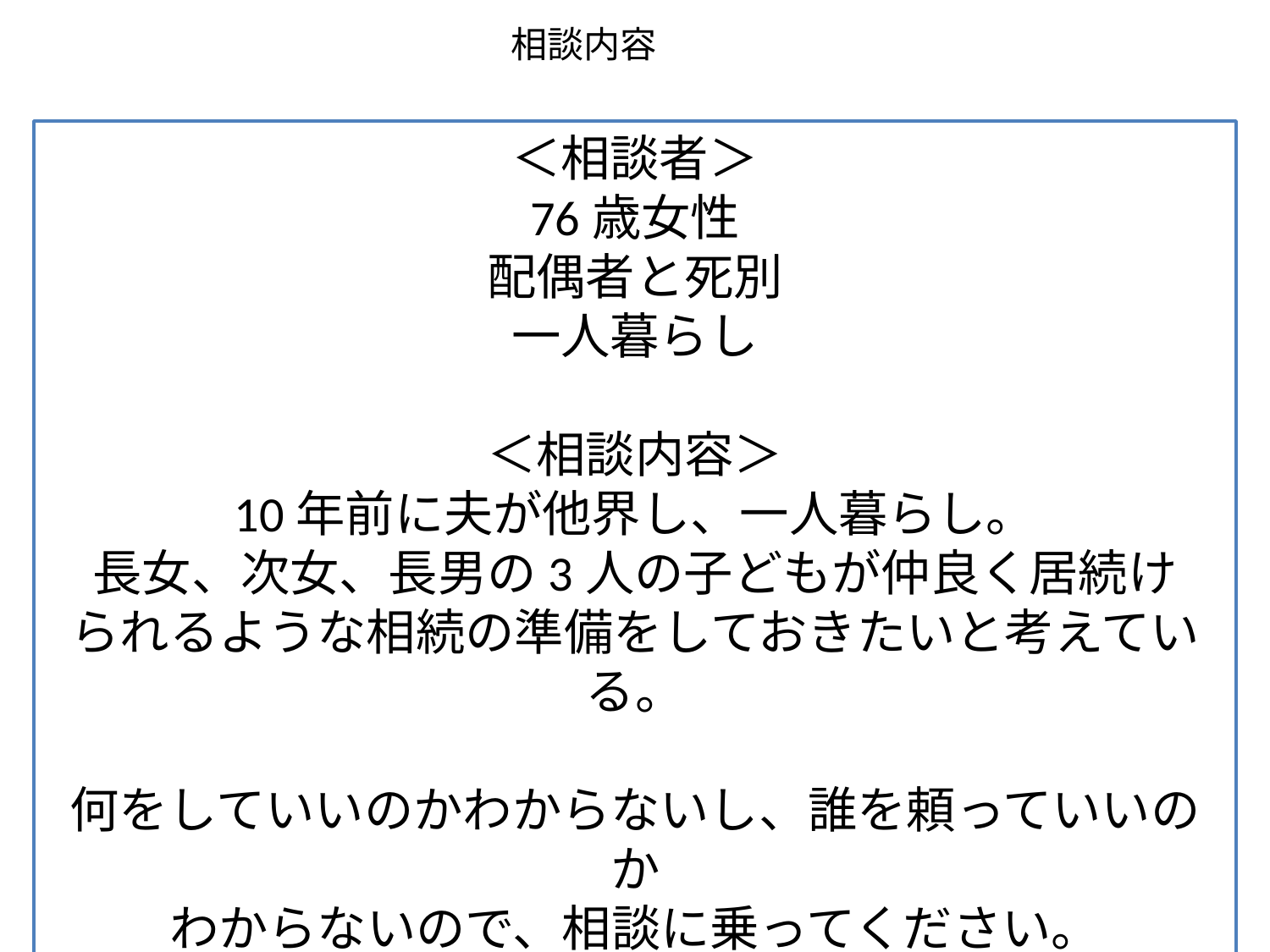

# 相談内容
＜相談者＞
76歳女性
配偶者と死別
一人暮らし

＜相談内容＞
10年前に夫が他界し、一人暮らし。
長女、次女、長男の3人の子どもが仲良く居続け
られるような相続の準備をしておきたいと考えている。

何をしていいのかわからないし、誰を頼っていいのか
わからないので、相談に乗ってください。
28